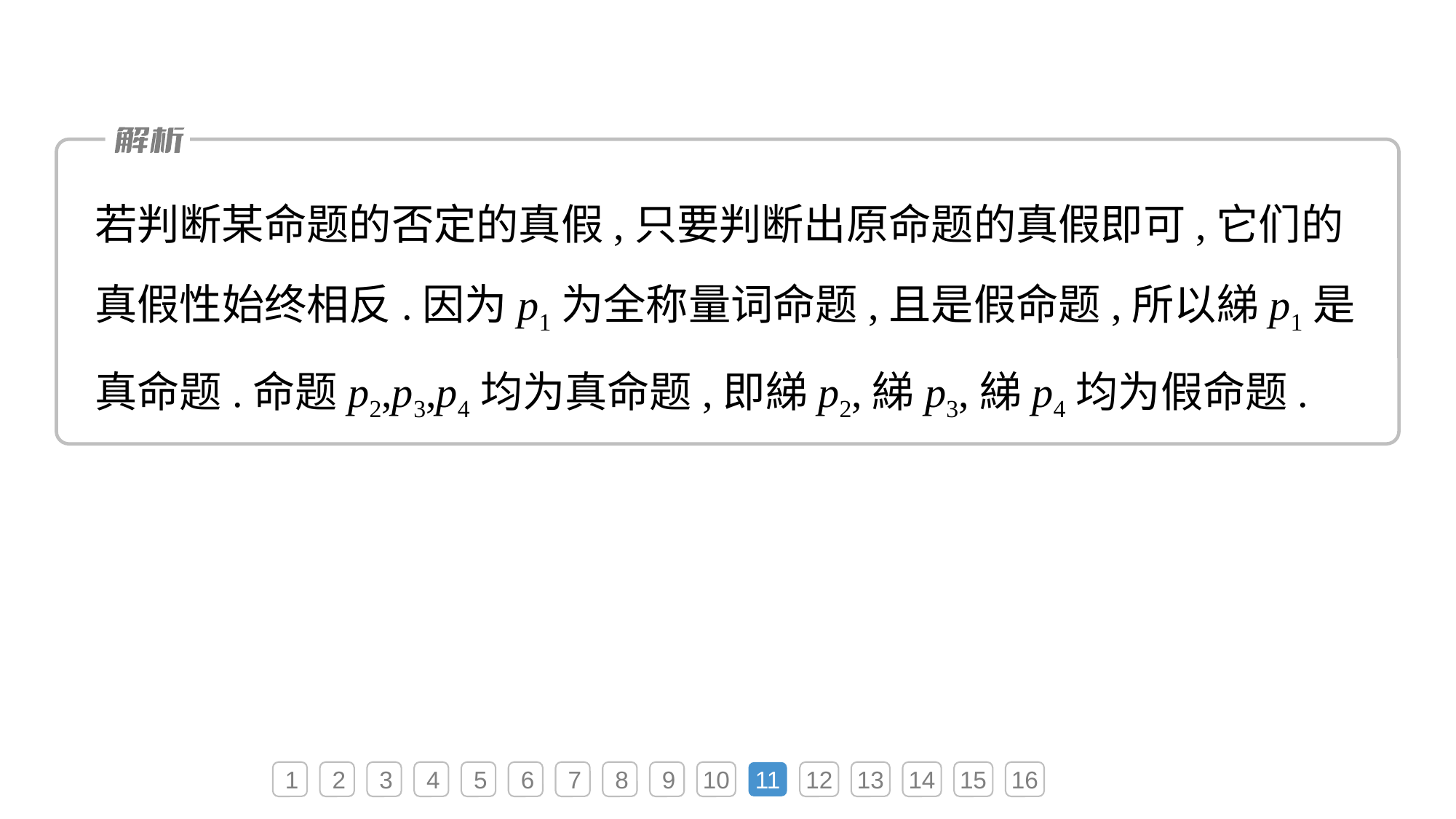

若判断某命题的否定的真假,只要判断出原命题的真假即可,它们的真假性始终相反.因为p1为全称量词命题,且是假命题,所以綈p1是真命题.命题p2,p3,p4均为真命题,即綈p2,綈p3,綈p4均为假命题.
1
2
3
4
5
6
7
8
9
10
11
12
13
14
15
16